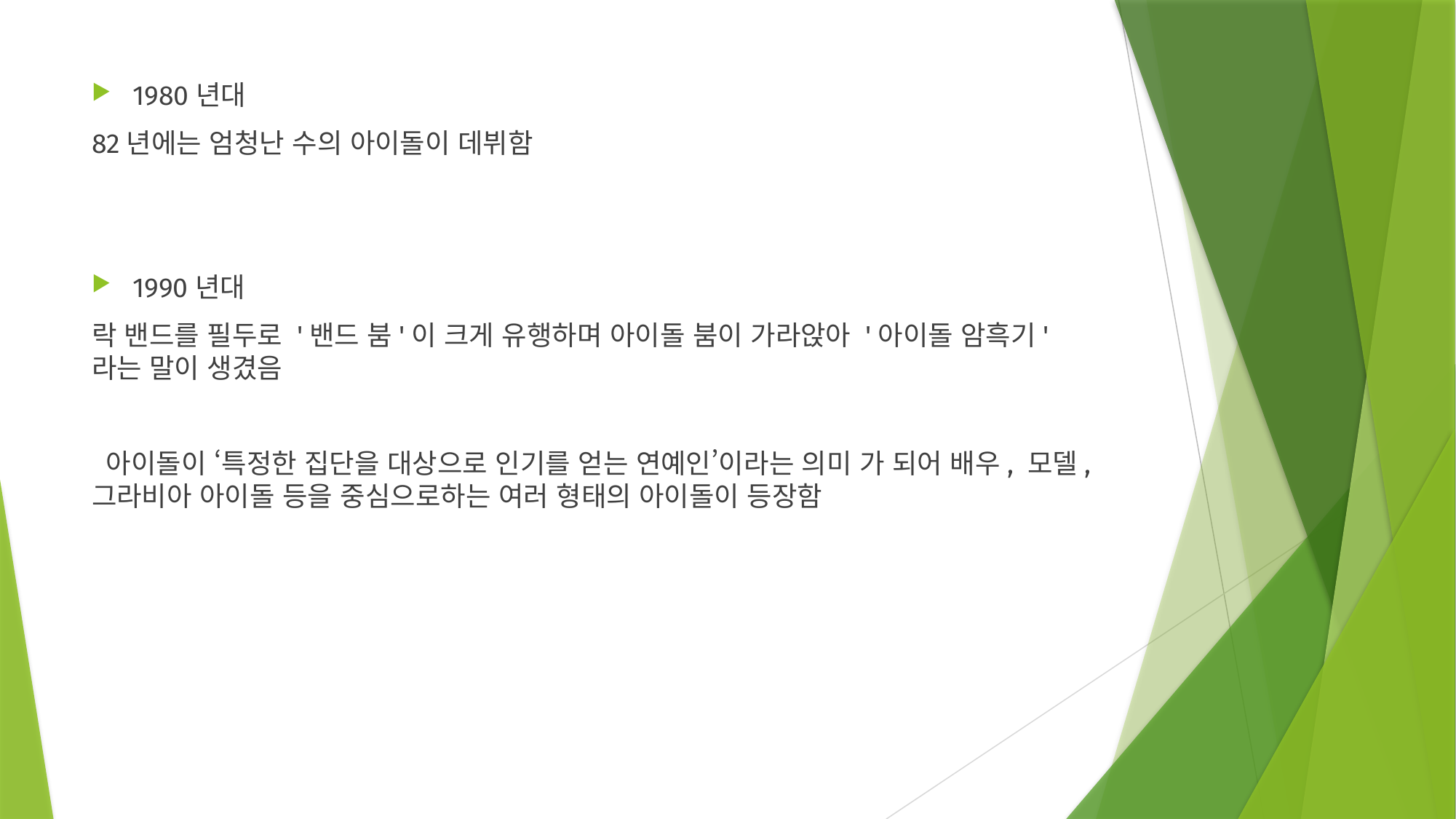

#
1980년대
82년에는 엄청난 수의 아이돌이 데뷔함

1990년대
락 밴드를 필두로 '밴드 붐'이 크게 유행하며 아이돌 붐이 가라앉아 '아이돌 암흑기'라는 말이 생겼음

 아이돌이 ‘특정한 집단을 대상으로 인기를 얻는 연예인’이라는 의미 가 되어 배우, 모델, 그라비아 아이돌 등을 중심으로하는 여러 형태의 아이돌이 등장함